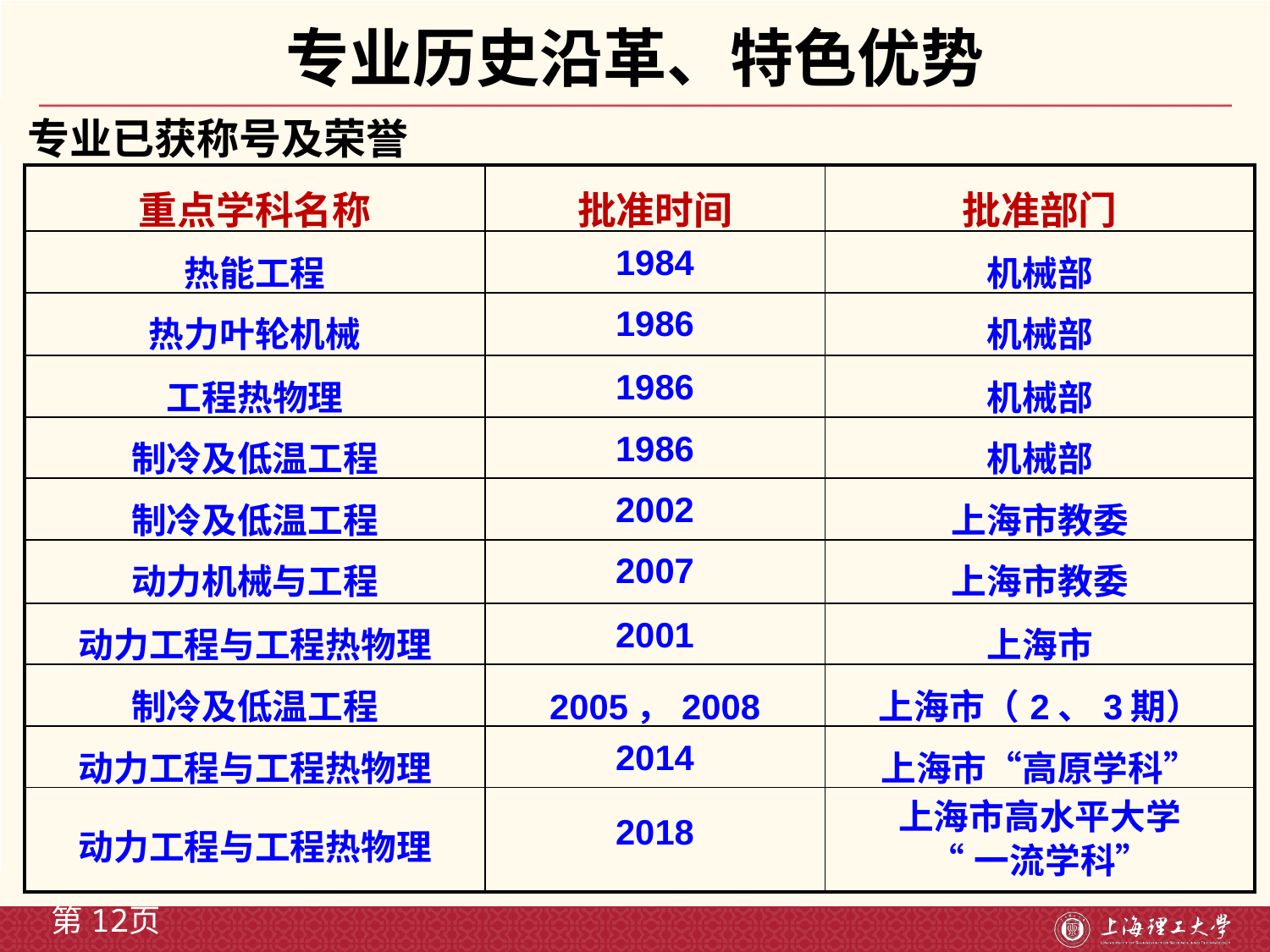

# 专业历史沿革、特色优势
专业已获称号及荣誉
| 重点学科名称 | 批准时间 | 批准部门 |
| --- | --- | --- |
| 热能工程 | 1984 | 机械部 |
| 热力叶轮机械 | 1986 | 机械部 |
| 工程热物理 | 1986 | 机械部 |
| 制冷及低温工程 | 1986 | 机械部 |
| 制冷及低温工程 | 2002 | 上海市教委 |
| 动力机械与工程 | 2007 | 上海市教委 |
| 动力工程与工程热物理 | 2001 | 上海市 |
| 制冷及低温工程 | 2005，2008 | 上海市（2、3期） |
| 动力工程与工程热物理 | 2014 | 上海市“高原学科” |
| 动力工程与工程热物理 | 2018 | 上海市高水平大学 “一流学科” |
第12页